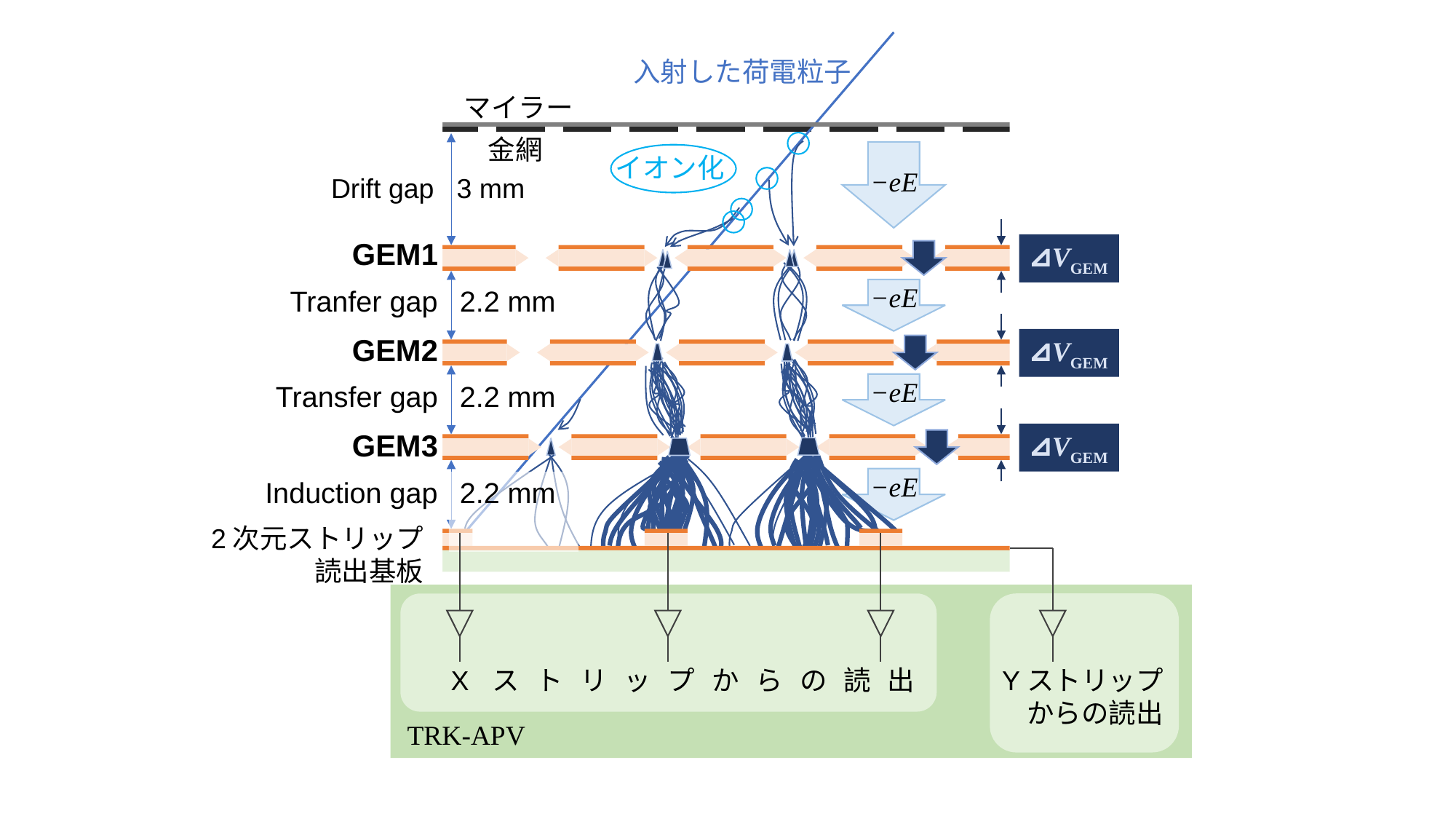

入射した荷電粒子
マイラー
金網

−eE
−eE

−eE

−eE

イオン化
Drift gap   3 mm

|  |  |
| --- | --- |
| GEM1 |  |
| Tranfer gap | 2.2 mm |
| GEM2 |  |
| Transfer gap | 2.2 mm |
| GEM3 |  |
| Induction gap | 2.2 mm |

⊿VGEM
⊿V

⊿VGEM

⊿VGEM

2次元ストリップ
読出基板

Xストリップからの読出

Yストリップ
からの読出

TRK-APV